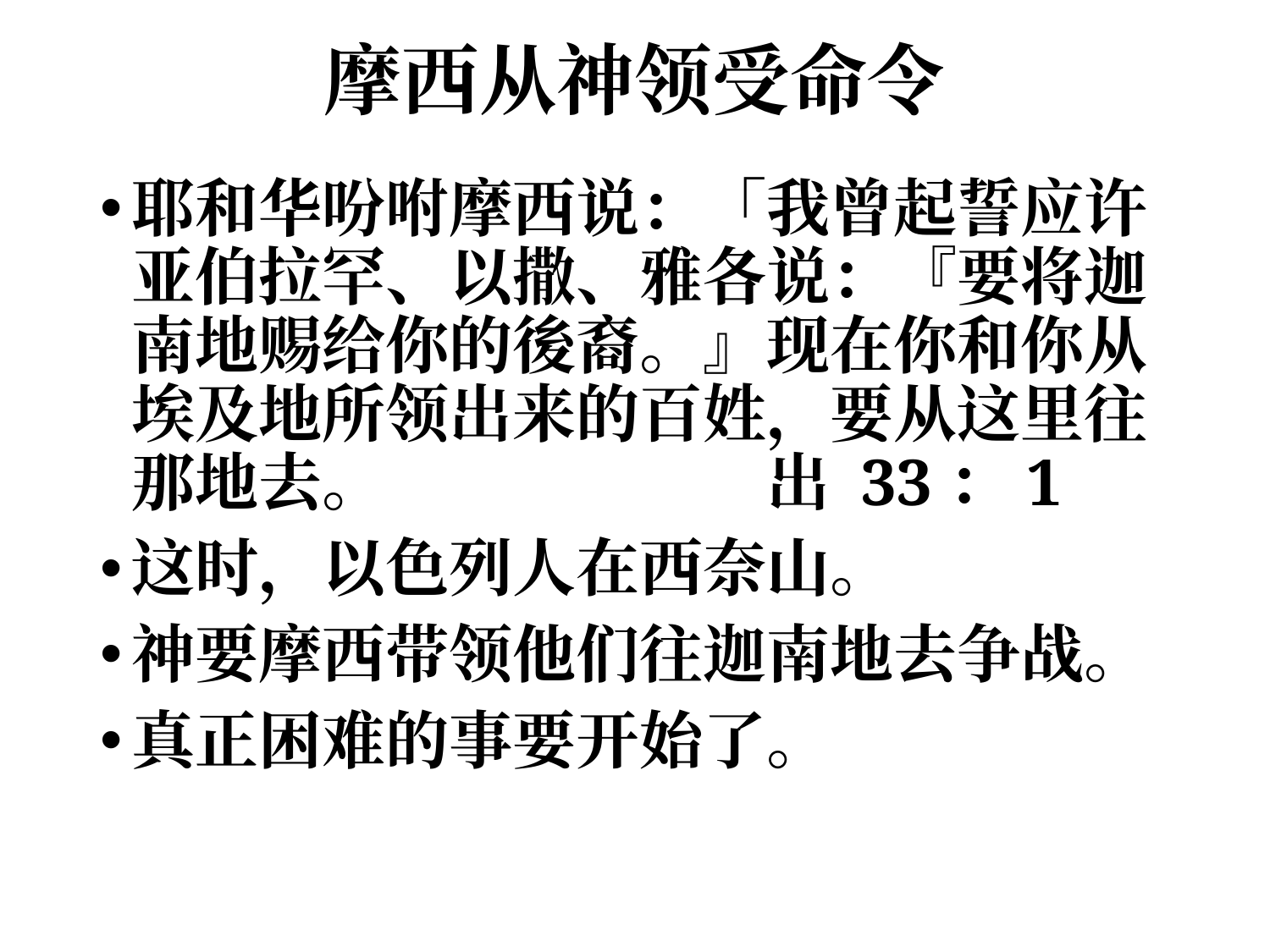

# 摩西从神领受命令
耶和华吩咐摩西说：「我曾起誓应许亚伯拉罕、以撒、雅各说：『要将迦南地赐给你的後裔。』现在你和你从埃及地所领出来的百姓，要从这里往那地去。			出 33：1
这时，以色列人在西奈山。
神要摩西带领他们往迦南地去争战。
真正困难的事要开始了。